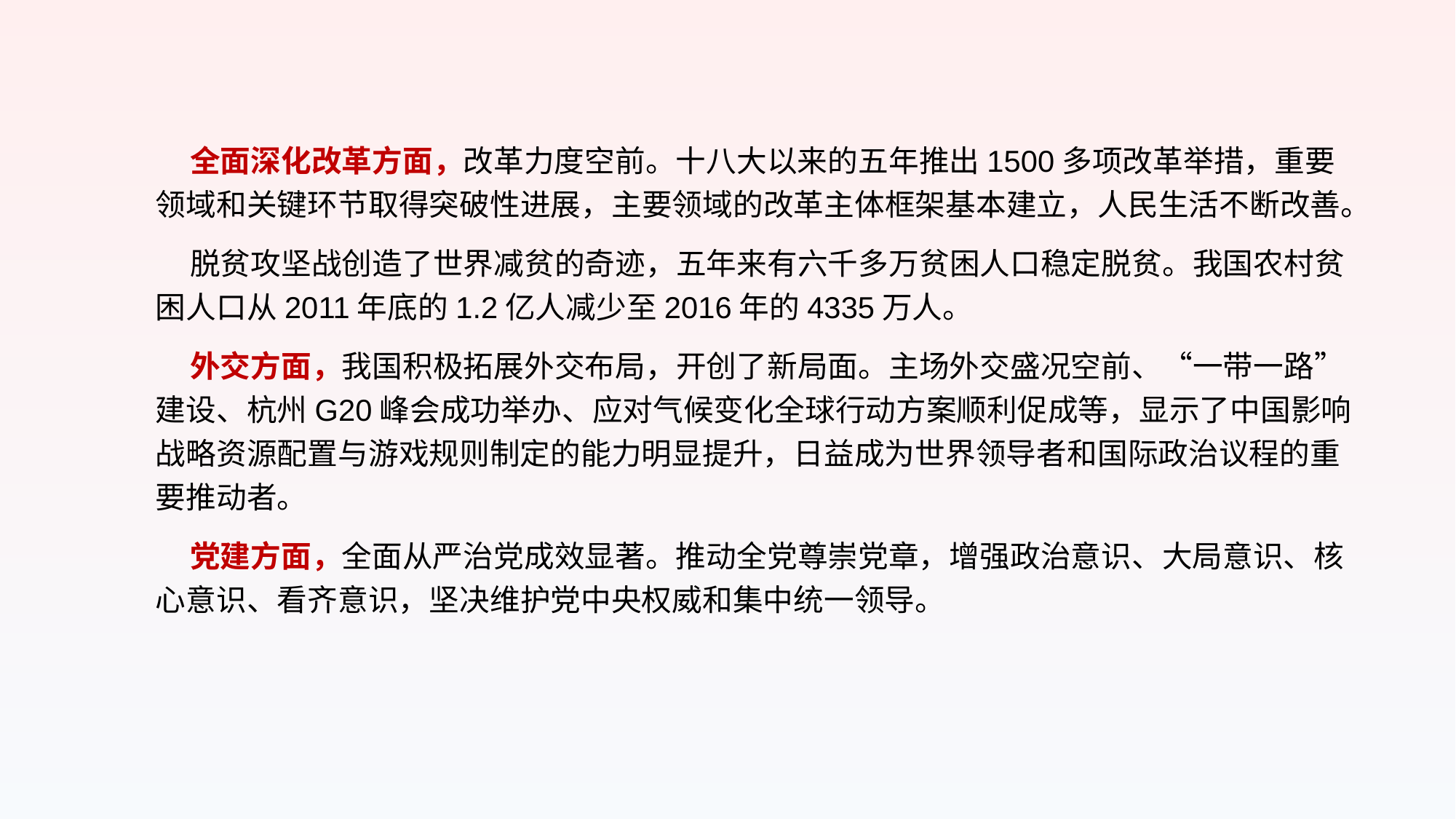

全面深化改革方面，改革力度空前。十八大以来的五年推出1500多项改革举措，重要领域和关键环节取得突破性进展，主要领域的改革主体框架基本建立，人民生活不断改善。
    脱贫攻坚战创造了世界减贫的奇迹，五年来有六千多万贫困人口稳定脱贫。我国农村贫困人口从2011年底的1.2亿人减少至2016年的4335万人。
    外交方面，我国积极拓展外交布局，开创了新局面。主场外交盛况空前、“一带一路”建设、杭州G20峰会成功举办、应对气候变化全球行动方案顺利促成等，显示了中国影响战略资源配置与游戏规则制定的能力明显提升，日益成为世界领导者和国际政治议程的重要推动者。
    党建方面，全面从严治党成效显著。推动全党尊崇党章，增强政治意识、大局意识、核心意识、看齐意识，坚决维护党中央权威和集中统一领导。